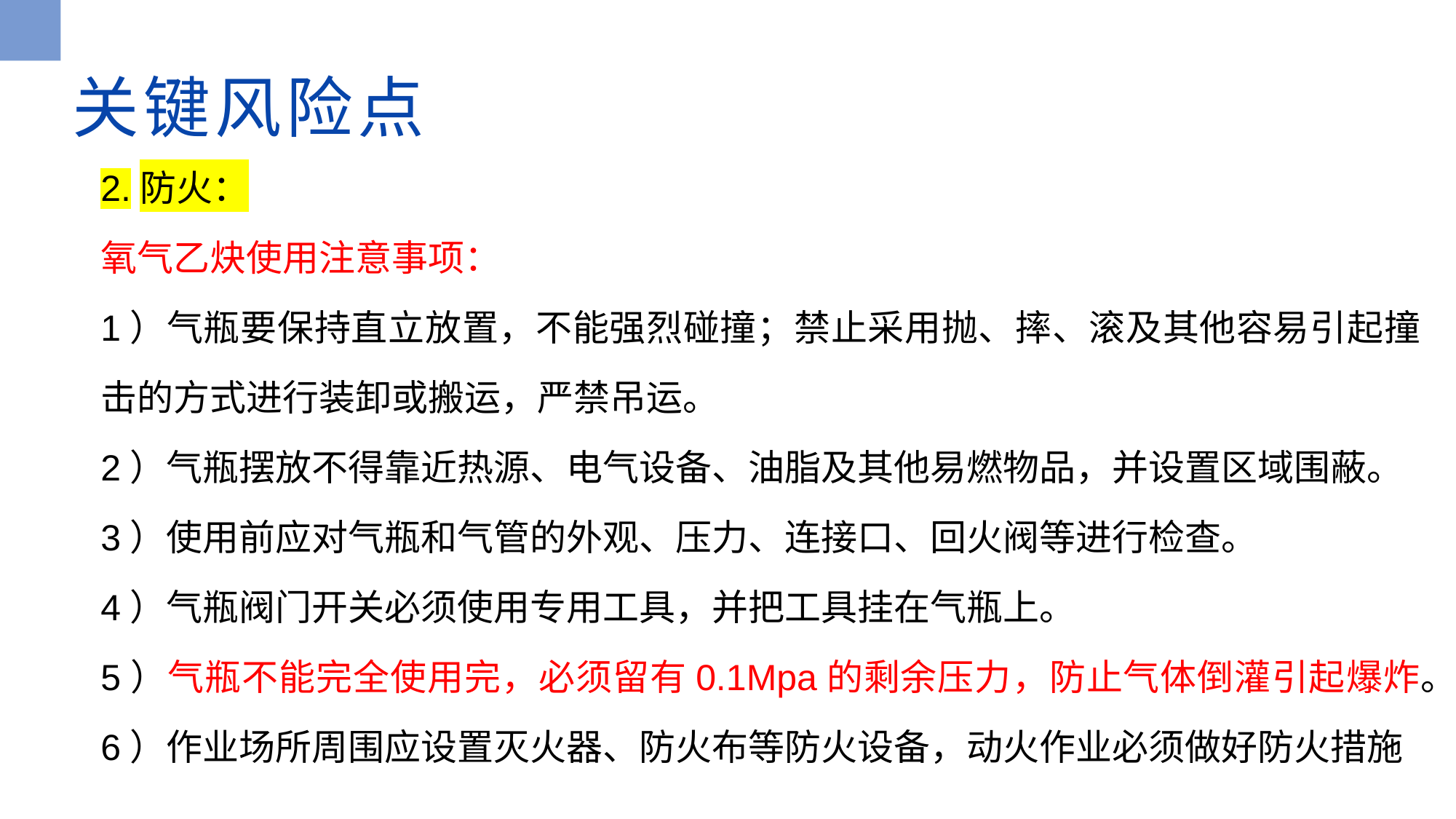

# 关键风险点
2.防火：
氧气乙炔使用注意事项：
1）气瓶要保持直立放置，不能强烈碰撞；禁止采用抛、摔、滚及其他容易引起撞击的方式进行装卸或搬运，严禁吊运。
2）气瓶摆放不得靠近热源、电气设备、油脂及其他易燃物品，并设置区域围蔽。
3）使用前应对气瓶和气管的外观、压力、连接口、回火阀等进行检查。
4）气瓶阀门开关必须使用专用工具，并把工具挂在气瓶上。
5）气瓶不能完全使用完，必须留有0.1Mpa的剩余压力，防止气体倒灌引起爆炸。
6）作业场所周围应设置灭火器、防火布等防火设备，动火作业必须做好防火措施